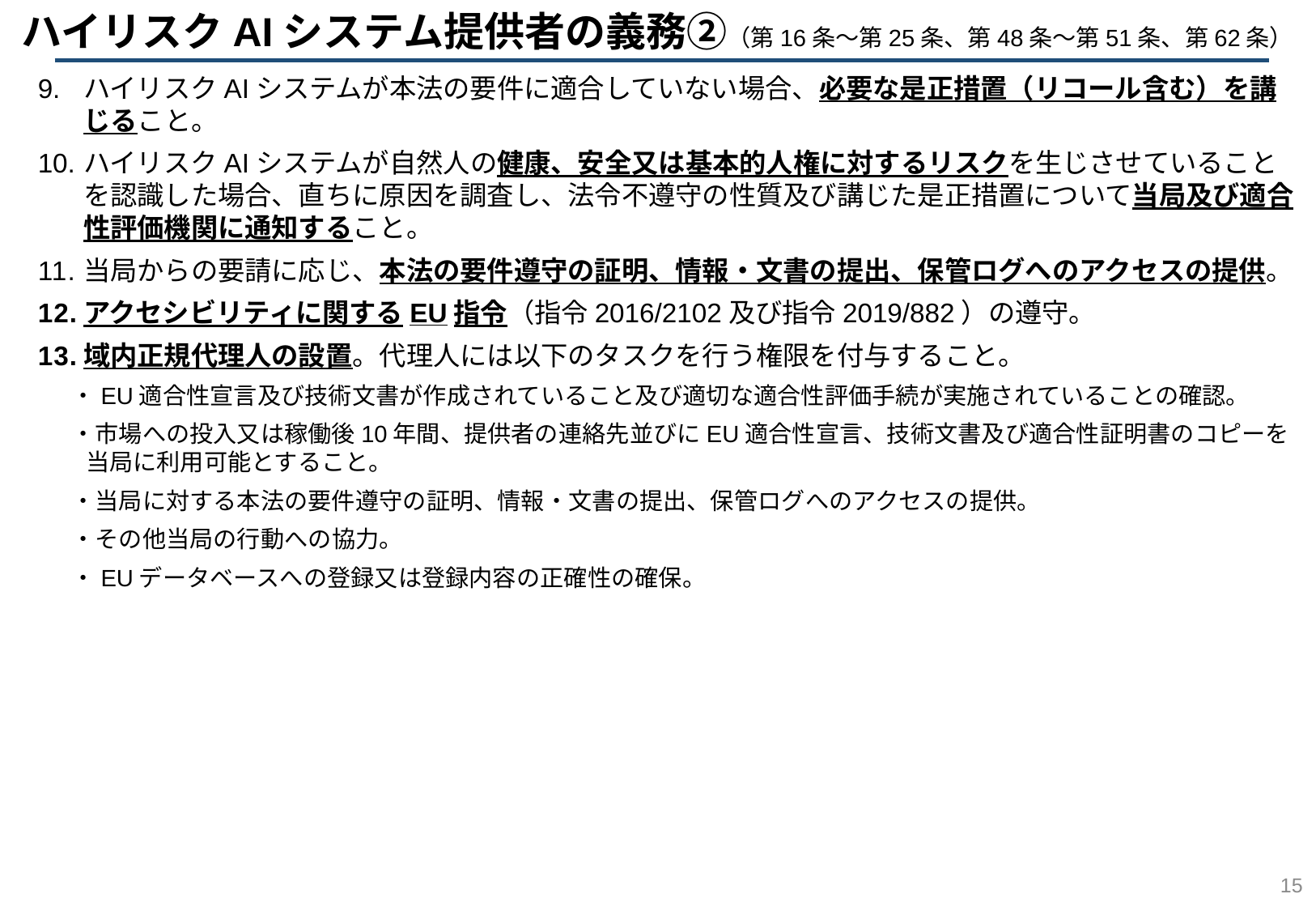

ハイリスクAIシステム提供者の義務②（第16条～第25条、第48条～第51条、第62条）
ハイリスクAIシステムが本法の要件に適合していない場合、必要な是正措置（リコール含む）を講じること。
ハイリスクAIシステムが自然人の健康、安全又は基本的人権に対するリスクを生じさせていることを認識した場合、直ちに原因を調査し、法令不遵守の性質及び講じた是正措置について当局及び適合性評価機関に通知すること。
当局からの要請に応じ、本法の要件遵守の証明、情報・文書の提出、保管ログへのアクセスの提供。
アクセシビリティに関するEU指令（指令2016/2102及び指令2019/882）の遵守。
域内正規代理人の設置。代理人には以下のタスクを行う権限を付与すること。
・EU適合性宣言及び技術文書が作成されていること及び適切な適合性評価手続が実施されていることの確認。
・市場への投入又は稼働後10年間、提供者の連絡先並びにEU適合性宣言、技術文書及び適合性証明書のコピーを当局に利用可能とすること。
・当局に対する本法の要件遵守の証明、情報・文書の提出、保管ログへのアクセスの提供。
・その他当局の行動への協力。
・EUデータベースへの登録又は登録内容の正確性の確保。
15